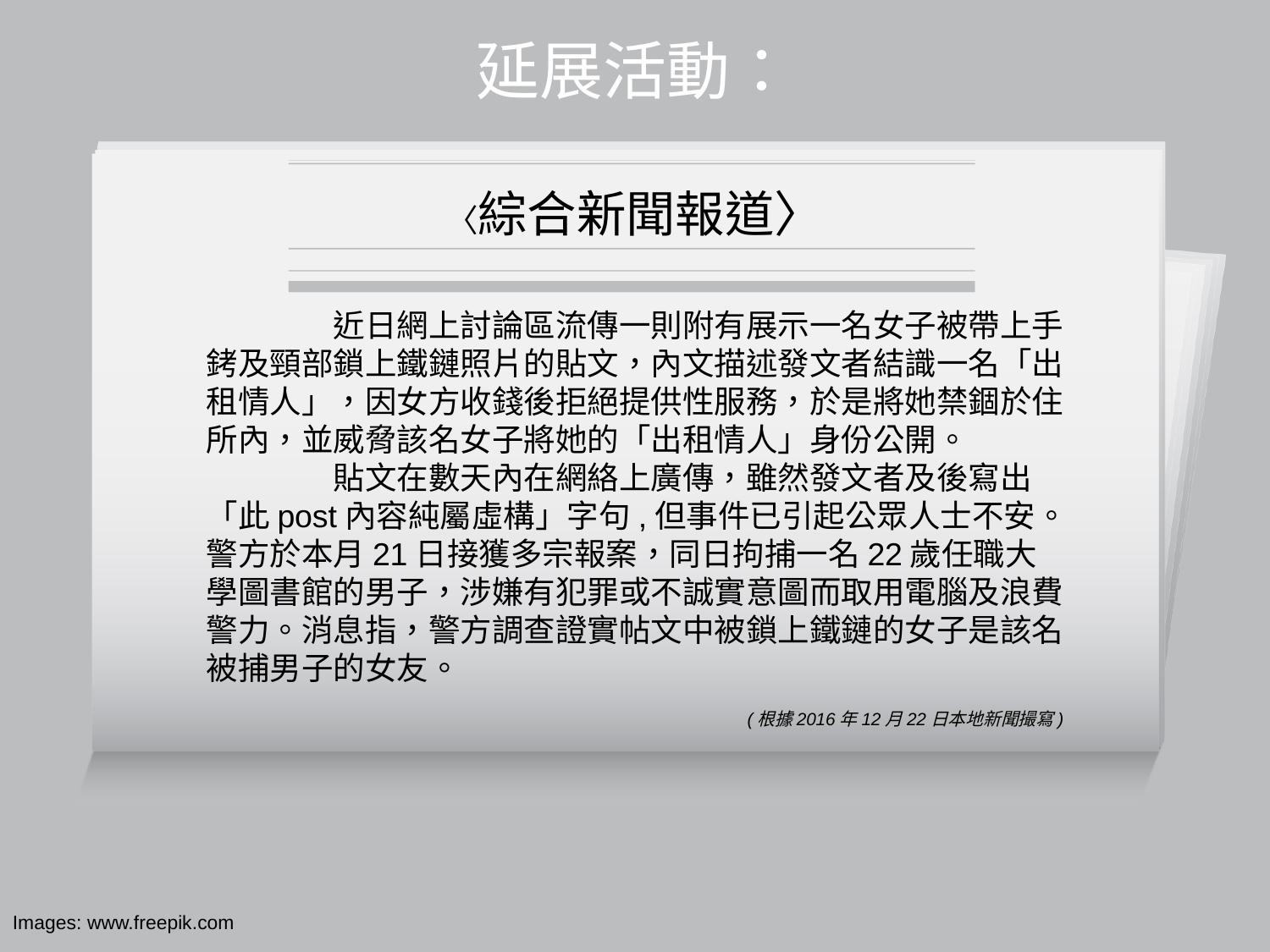

# 延展活動：
〈綜合新聞報道〉

	近日網上討論區流傳一則附有展示一名女子被帶上手銬及頸部鎖上鐵鏈照片的貼文，內文描述發文者結識一名「出租情人」，因女方收錢後拒絕提供性服務，於是將她禁錮於住所內，並威脅該名女子將她的「出租情人」身份公開。	貼文在數天內在網絡上廣傳，雖然發文者及後寫出「此post內容純屬虛構」字句,但事件已引起公眾人士不安。警方於本月21日接獲多宗報案，同日拘捕一名22歲任職大學圖書館的男子，涉嫌有犯罪或不誠實意圖而取用電腦及浪費警力。消息指，警方調查證實帖文中被鎖上鐵鏈的女子是該名被捕男子的女友。

(根據2016年12月22日本地新聞撮寫)
Images: www.freepik.com